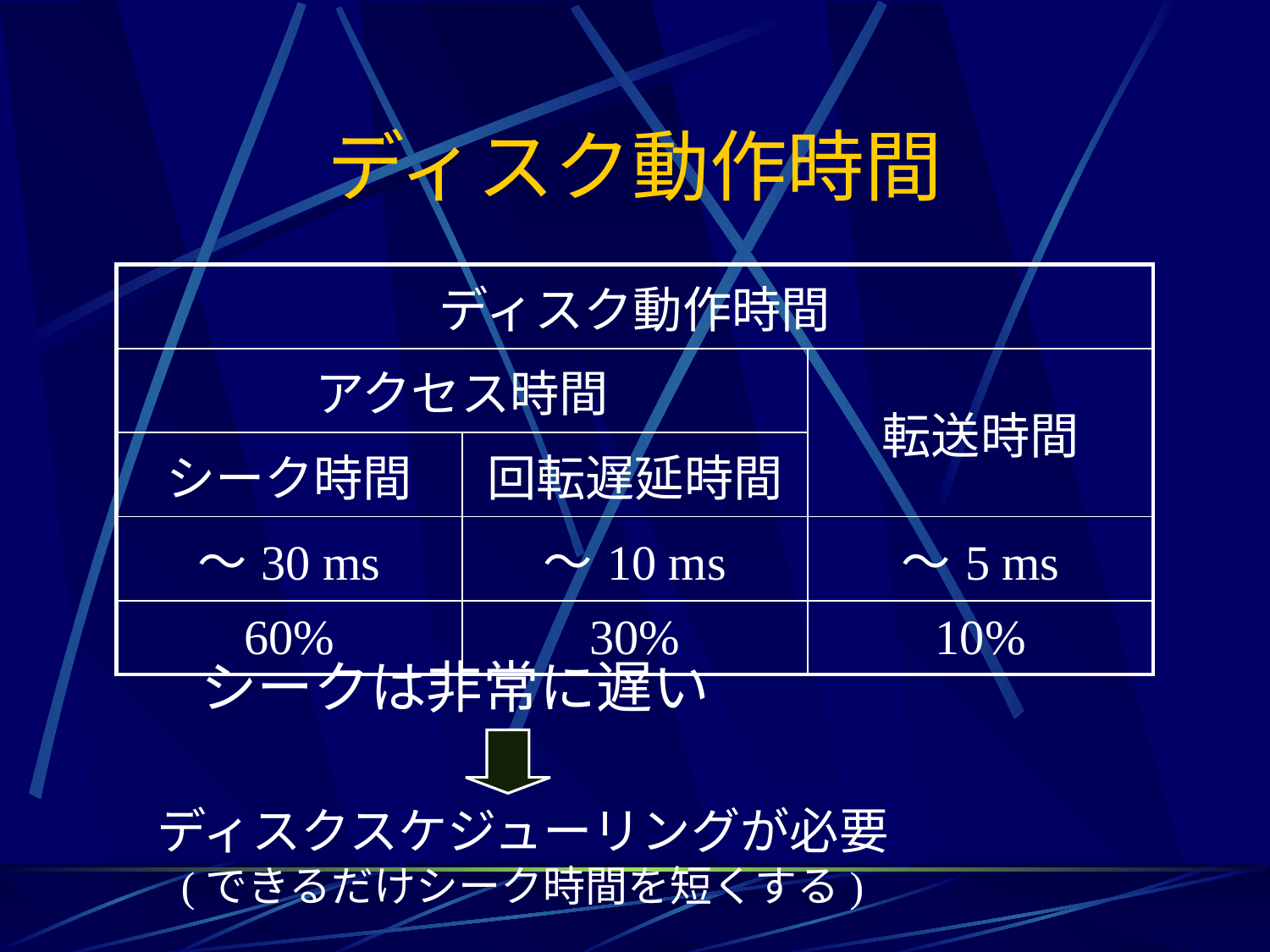

# ディスク動作時間
| ディスク動作時間 |  |  |
| --- | --- | --- |
| アクセス時間 |  | 転送時間 |
| シーク時間 | 回転遅延時間 |  |
| ～30 ms | ～10 ms | ～5 ms |
| 60% | 30% | 10% |
シークは非常に遅い

ディスクスケジューリングが必要
(できるだけシーク時間を短くする)